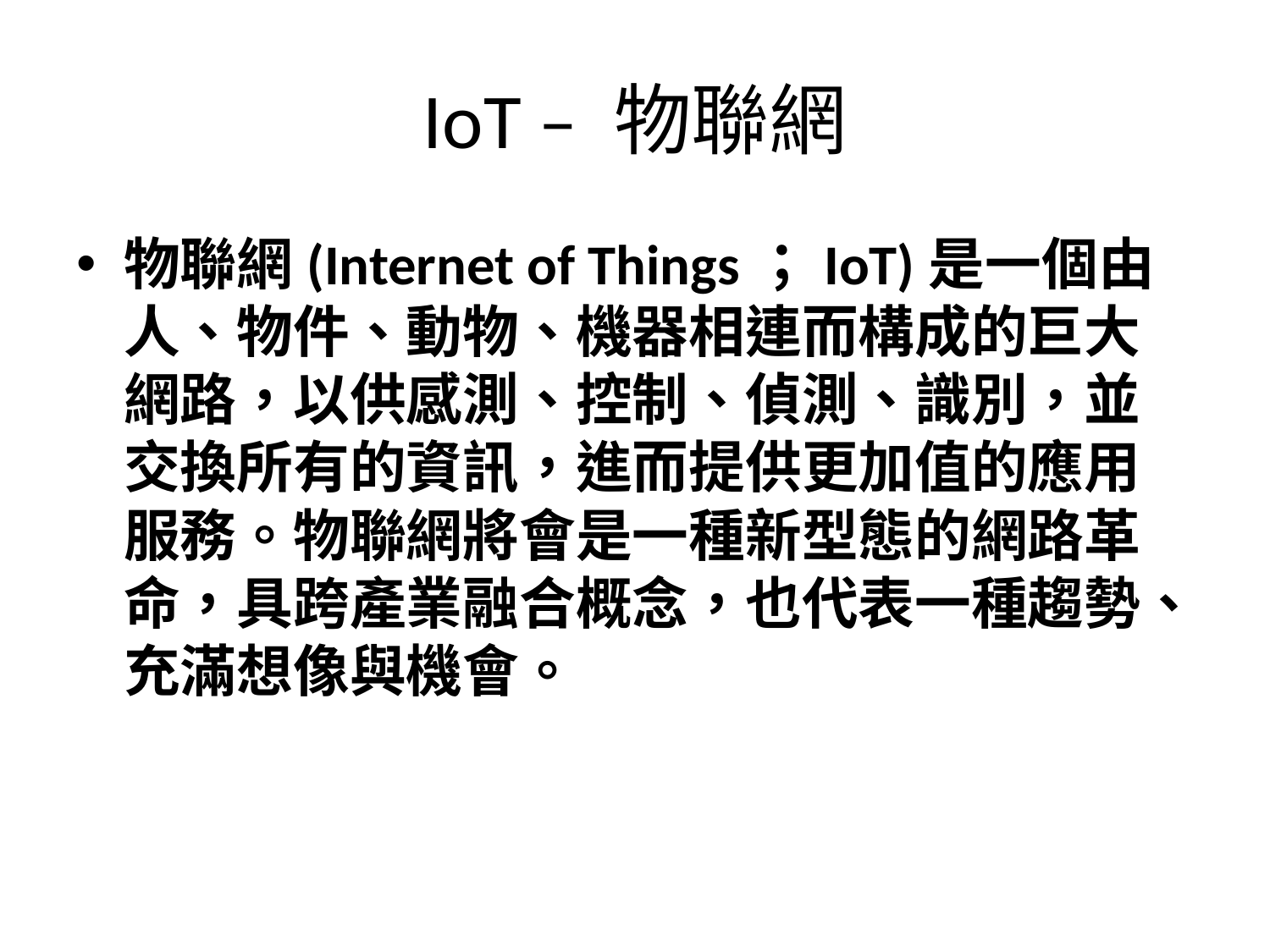

# IoT – 物聯網
物聯網(Internet of Things；IoT)是一個由人、物件、動物、機器相連而構成的巨大網路，以供感測、控制、偵測、識別，並交換所有的資訊，進而提供更加值的應用服務。物聯網將會是一種新型態的網路革命，具跨產業融合概念，也代表一種趨勢、充滿想像與機會。